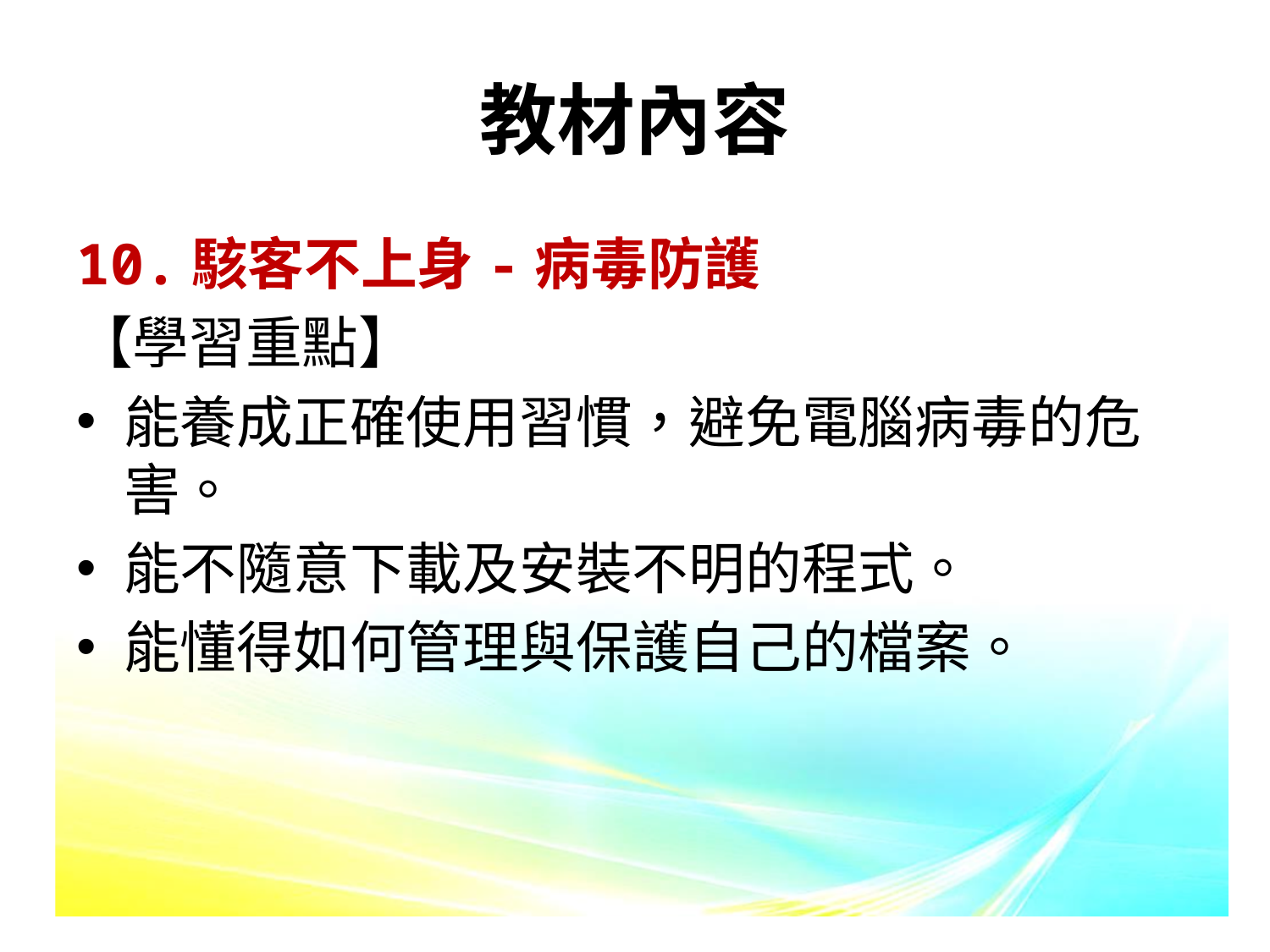

# 教材內容
10.駭客不上身-病毒防護
【學習重點】
能養成正確使用習慣，避免電腦病毒的危害。
能不隨意下載及安裝不明的程式。
能懂得如何管理與保護自己的檔案。